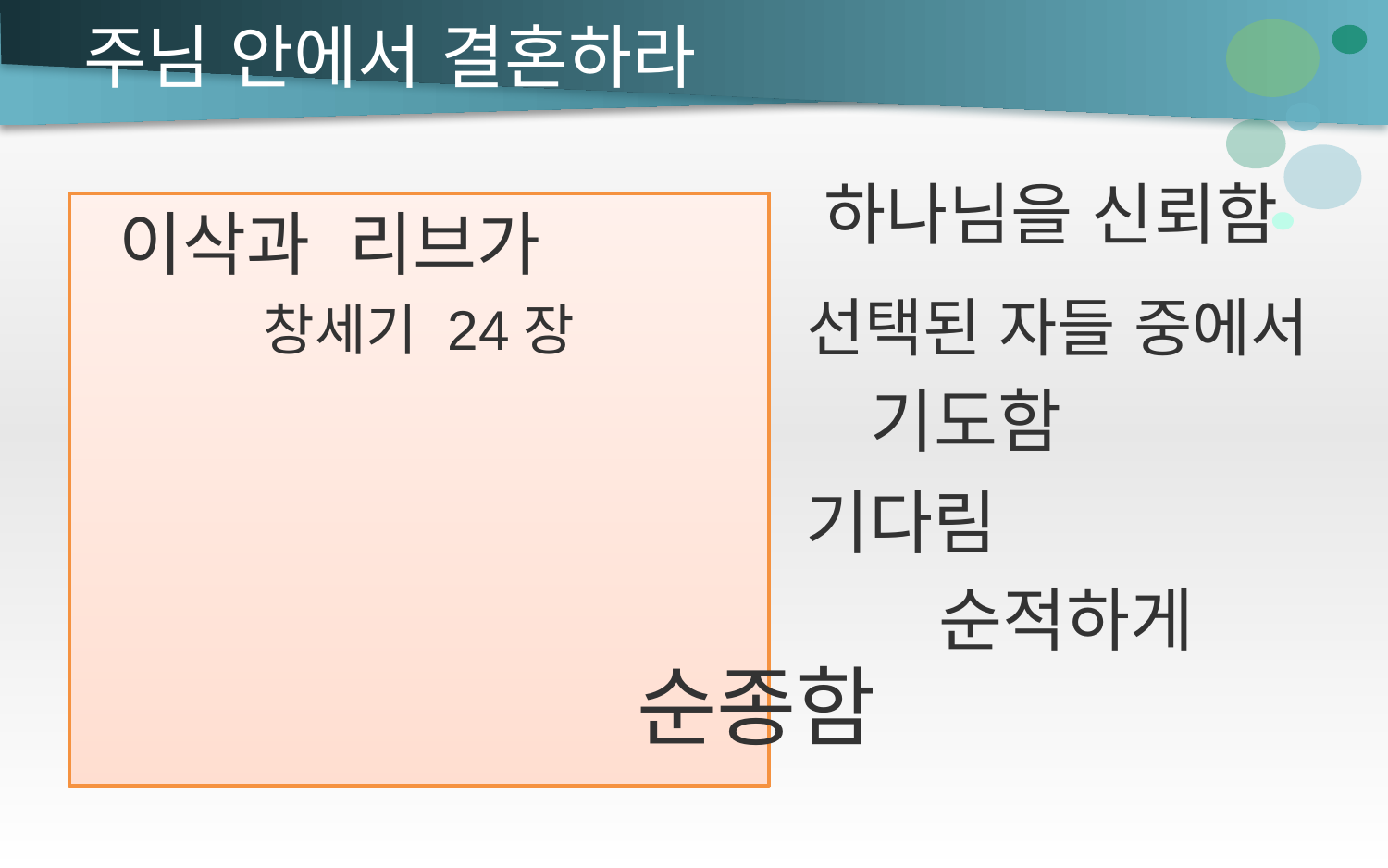

# 주님 안에서 결혼하라

하나님을 신뢰함
 이삭과  리브가
창세기 24장

선택된 자들 중에서
기도함

기다림
순적하게
순종함